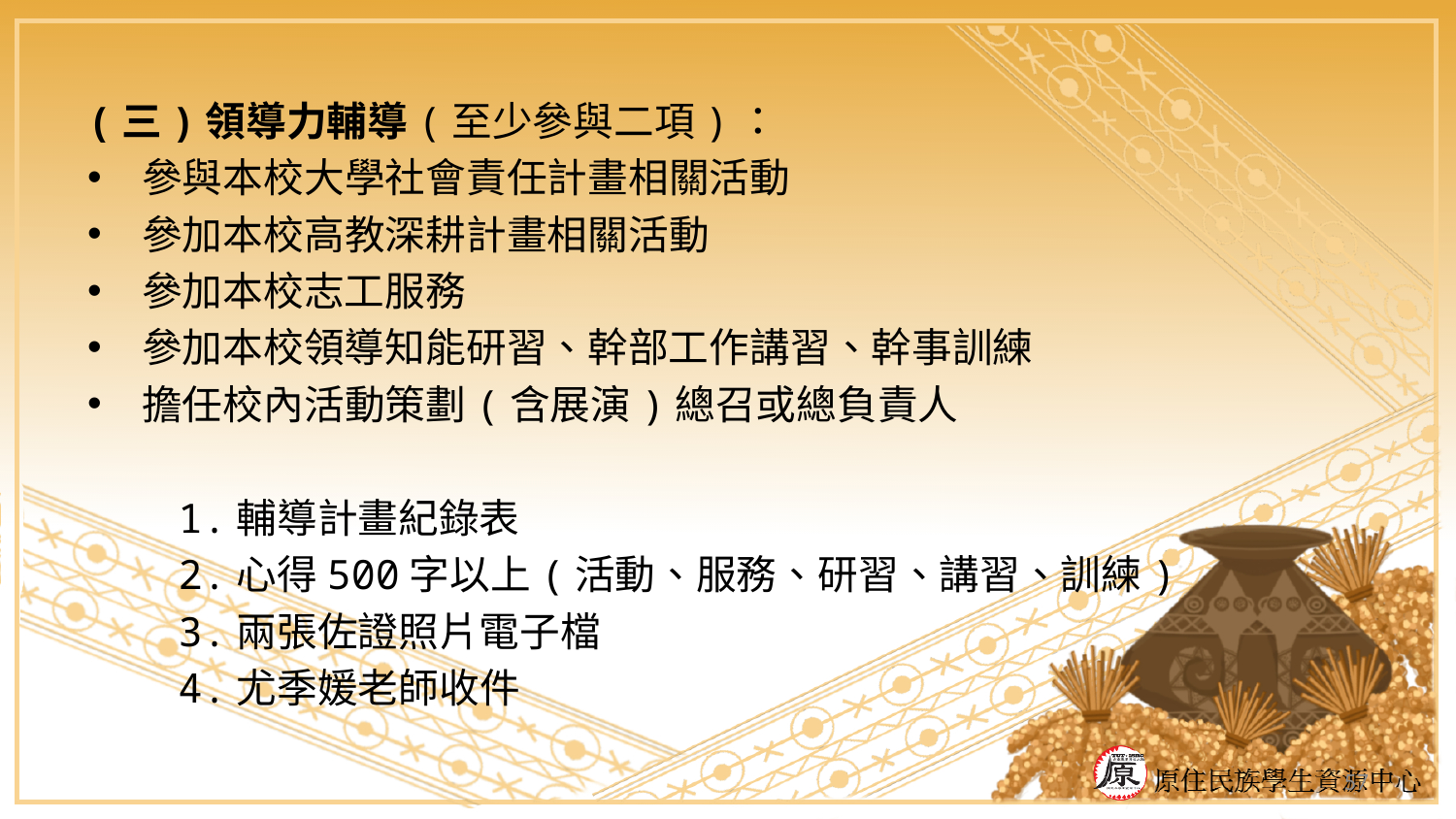

(三)領導力輔導(至少參與二項)：
參與本校大學社會責任計畫相關活動
參加本校高教深耕計畫相關活動
參加本校志工服務
參加本校領導知能研習、幹部工作講習、幹事訓練
擔任校內活動策劃(含展演)總召或總負責人

　　1.輔導計畫紀錄表
　　2.心得500字以上(活動、服務、研習、講習、訓練)
　　3.兩張佐證照片電子檔
　　4.尤季媛老師收件

57